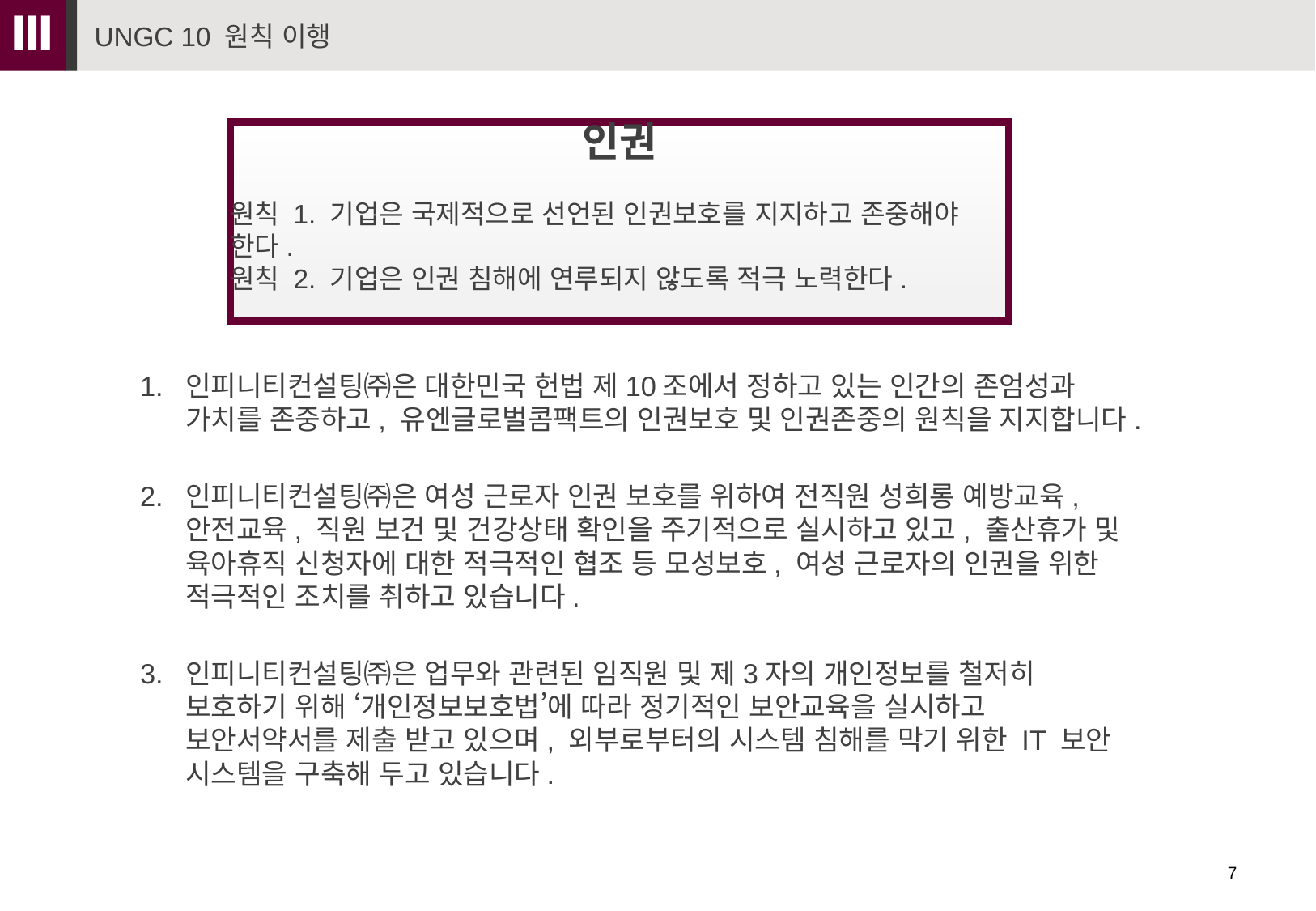

Ⅲ
UNGC 10 원칙 이행
인권

원칙 1. 기업은 국제적으로 선언된 인권보호를 지지하고 존중해야 한다.
원칙 2. 기업은 인권 침해에 연루되지 않도록 적극 노력한다.

인피니티컨설팅㈜은 대한민국 헌법 제10조에서 정하고 있는 인간의 존엄성과  가치를 존중하고, 유엔글로벌콤팩트의 인권보호 및 인권존중의 원칙을 지지합니다.

인피니티컨설팅㈜은 여성 근로자 인권 보호를 위하여 전직원 성희롱 예방교육, 안전교육, 직원 보건 및 건강상태 확인을 주기적으로 실시하고 있고, 출산휴가 및 육아휴직 신청자에 대한 적극적인 협조 등 모성보호, 여성 근로자의 인권을 위한 적극적인 조치를 취하고 있습니다.

인피니티컨설팅㈜은 업무와 관련된 임직원 및 제3자의 개인정보를 철저히 보호하기 위해 ‘개인정보보호법’에 따라 정기적인 보안교육을 실시하고 보안서약서를 제출 받고 있으며, 외부로부터의 시스템 침해를 막기 위한 IT 보안 시스템을 구축해 두고 있습니다.
7